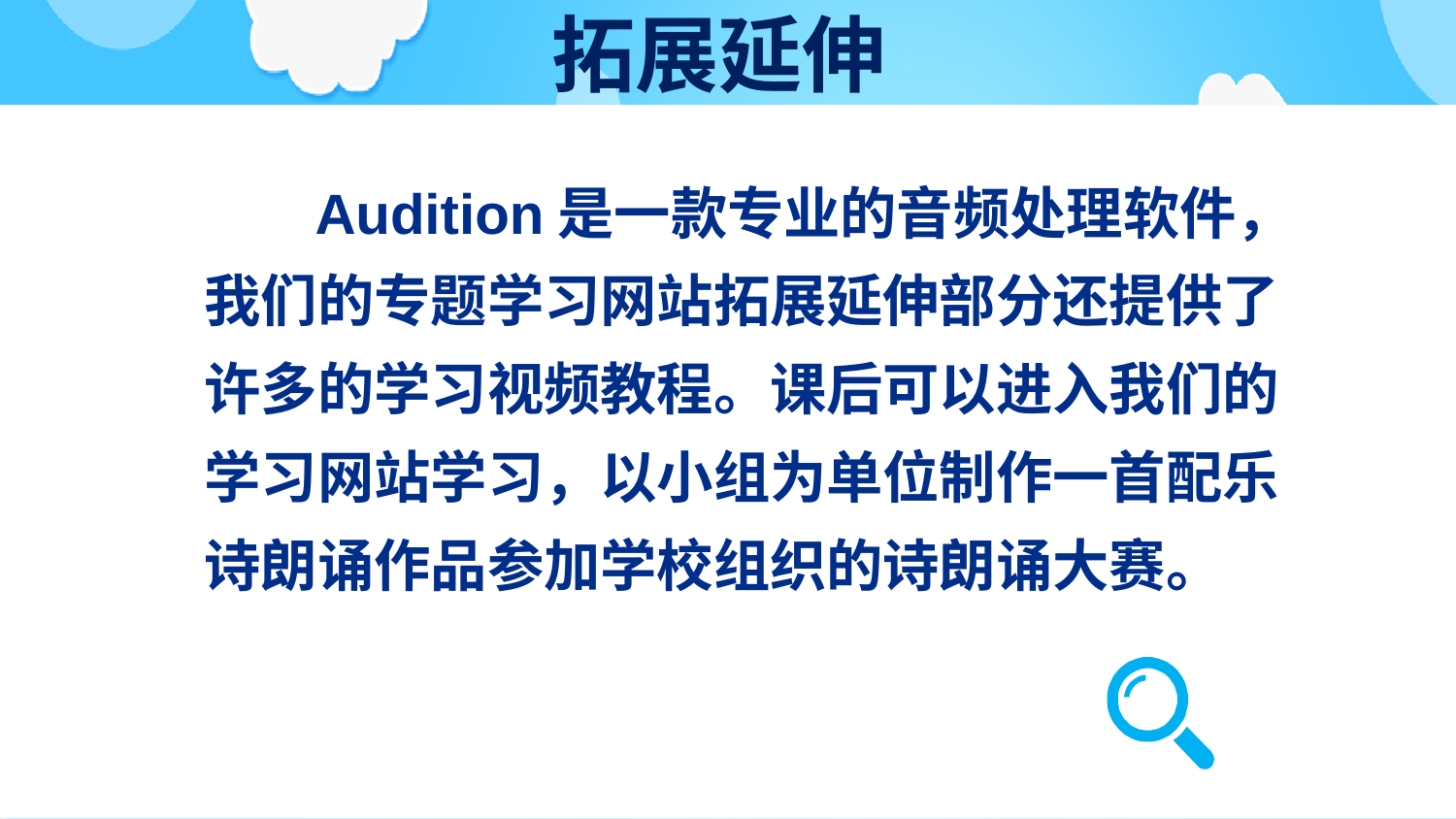

# 拓展延伸
       Audition是一款专业的音频处理软件，我们的专题学习网站拓展延伸部分还提供了许多的学习视频教程。课后可以进入我们的学习网站学习，以小组为单位制作一首配乐诗朗诵作品参加学校组织的诗朗诵大赛。